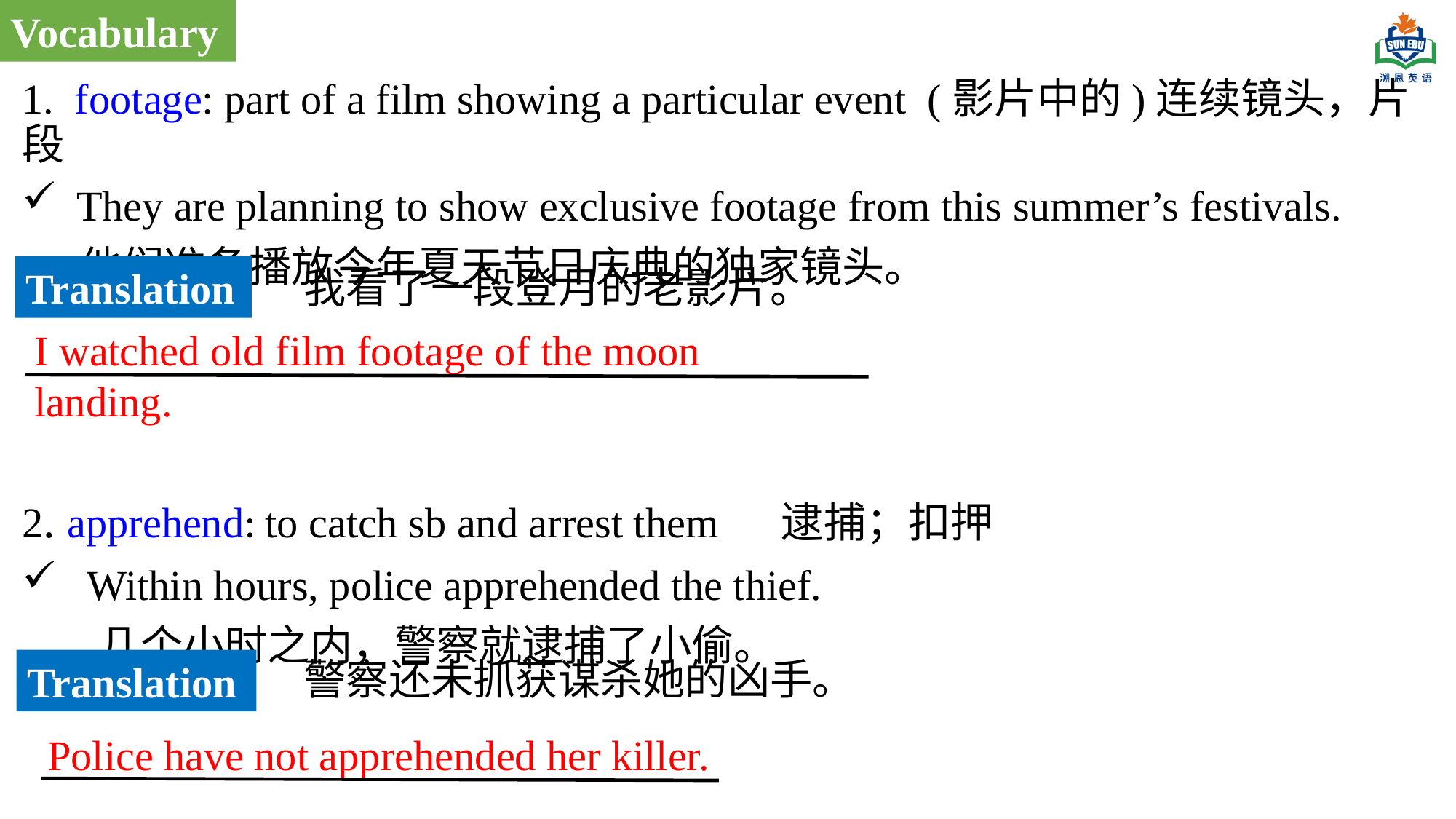

Vocabulary
1.  footage: part of a film showing a particular event  (影片中的)连续镜头，片段
They are planning to show exclusive footage from this summer’s festivals.
     他们准备播放今年夏天节日庆典的独家镜头。

2. apprehend: to catch sb and arrest them     逮捕；扣押
 Within hours, police apprehended the thief.
       几个小时之内，警察就逮捕了小偷。
我看了一段登月的老影片。
Translation
I watched old film footage of the moon landing.
警察还未抓获谋杀她的凶手。
Translation
Police have not apprehended her killer.